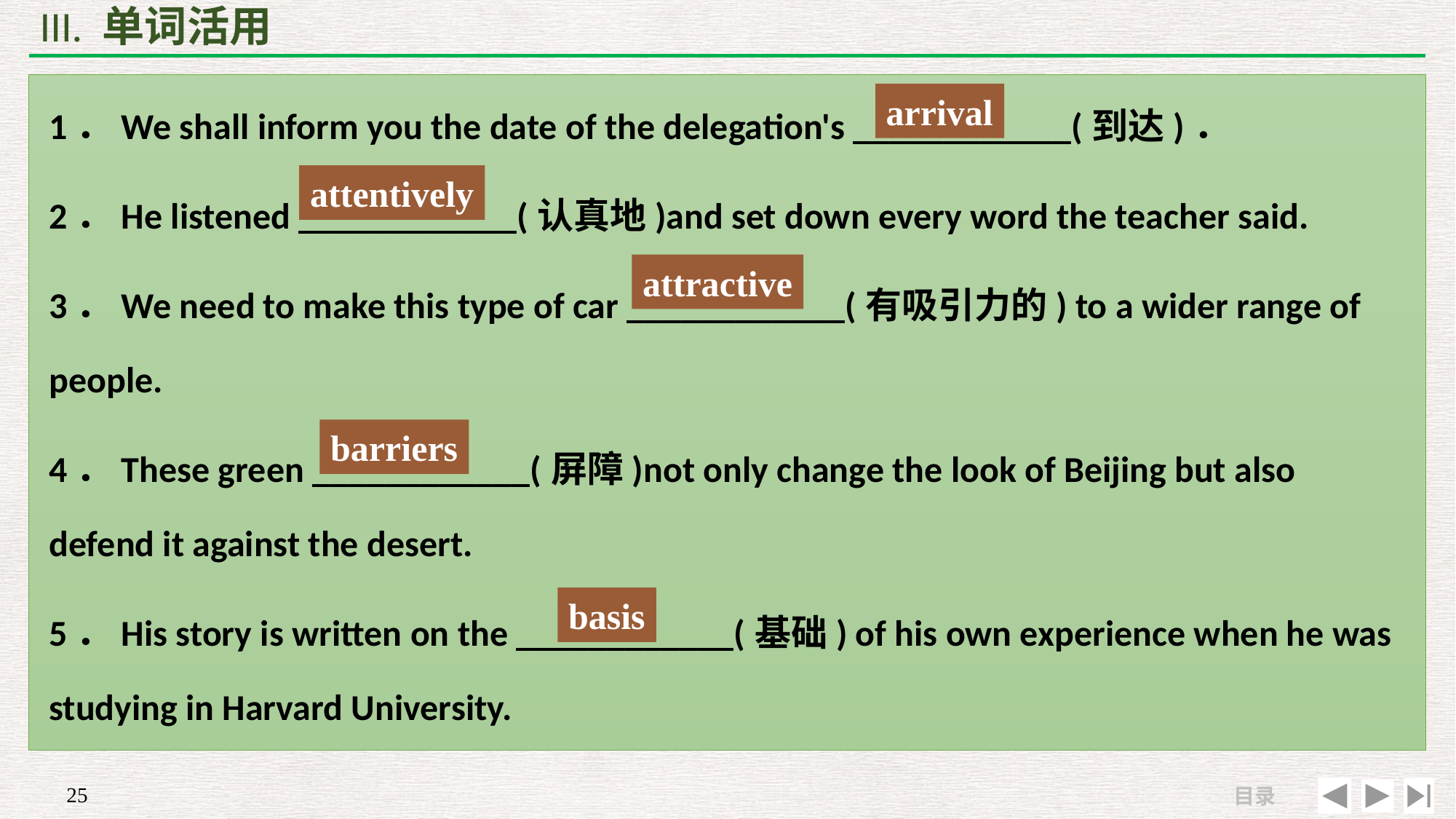

# III. 单词活用
1．We shall inform you the date of the delegation's ____________(到达)．
2．He listened ____________(认真地)and set down every word the teacher said.
3．We need to make this type of car ____________(有吸引力的) to a wider range of people.
4．These green ____________(屏障)not only change the look of Beijing but also defend it against the desert.
5．His story is written on the ____________(基础) of his own experience when he was studying in Harvard University.

arrival
attentively
attractive
barriers
basis